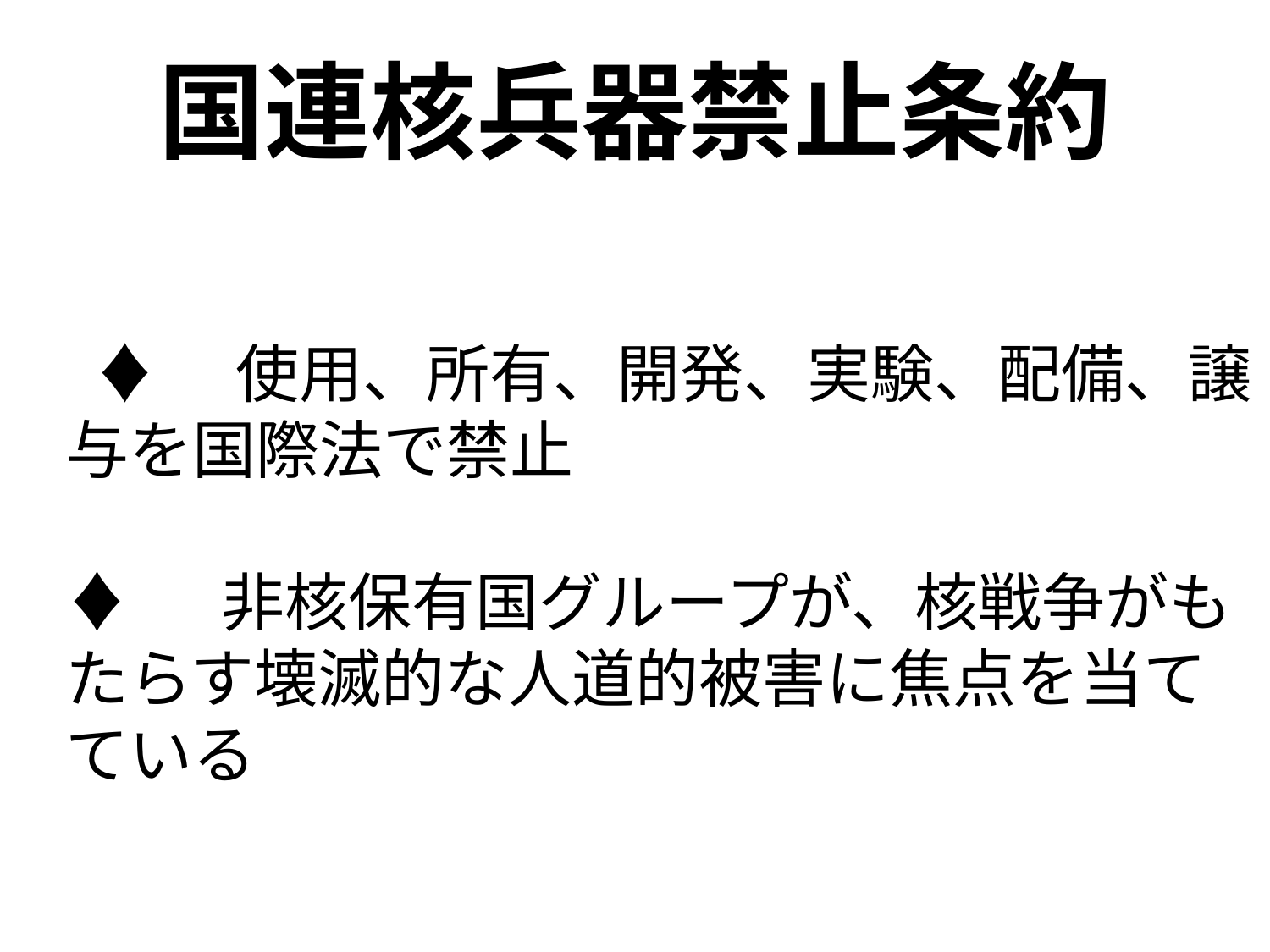

# 国連核兵器禁止条約
  ♦　使用、所有、開発、実験、配備、譲与を国際法で禁止

♦ 　非核保有国グループが、核戦争がもたらす壊滅的な人道的被害に焦点を当てている